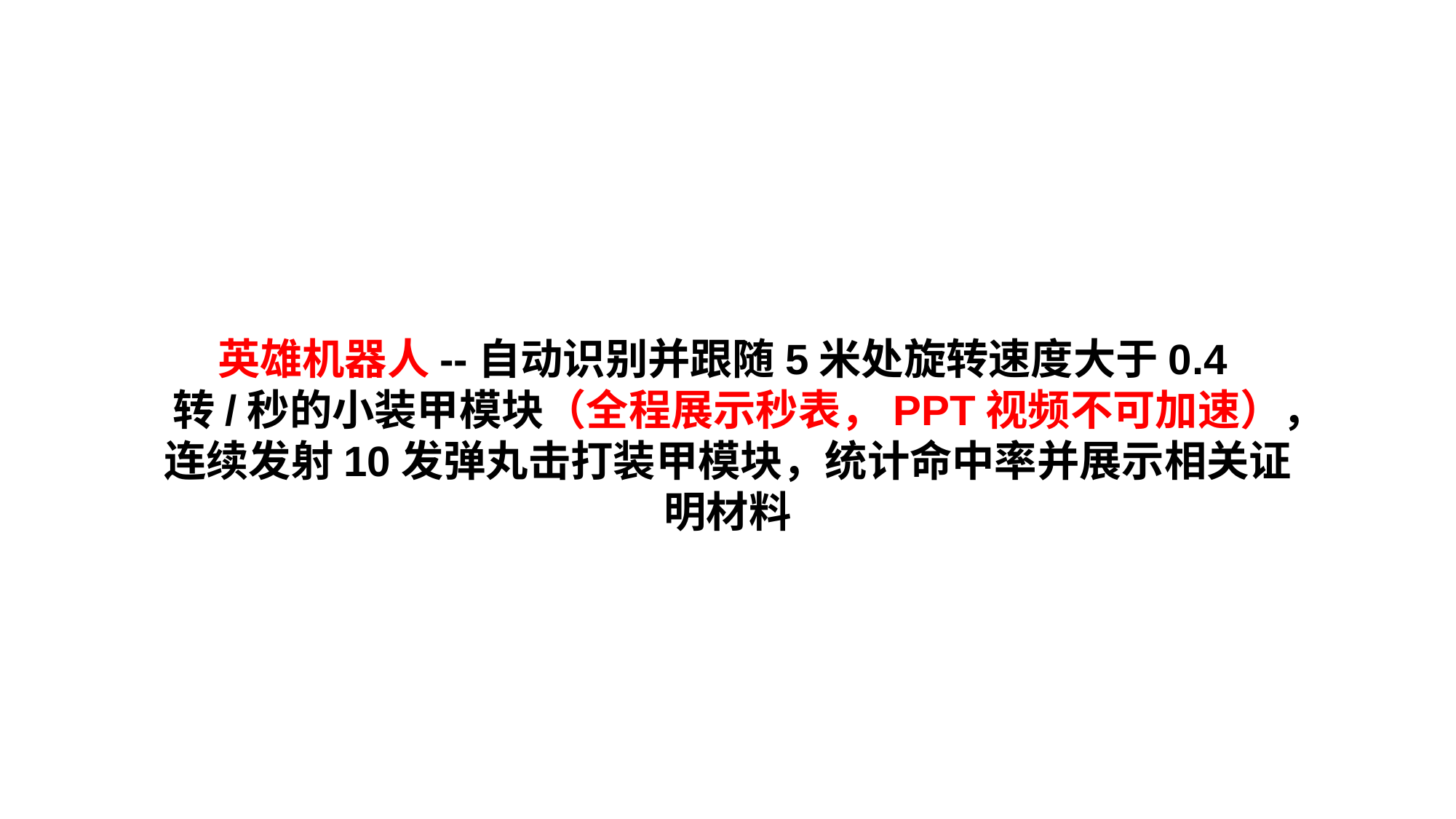

英雄机器人--自动识别并跟随5米处旋转速度大于0.4转/秒的小装甲模块（全程展示秒表，PPT视频不可加速），连续发射10发弹丸击打装甲模块，统计命中率并展示相关证明材料